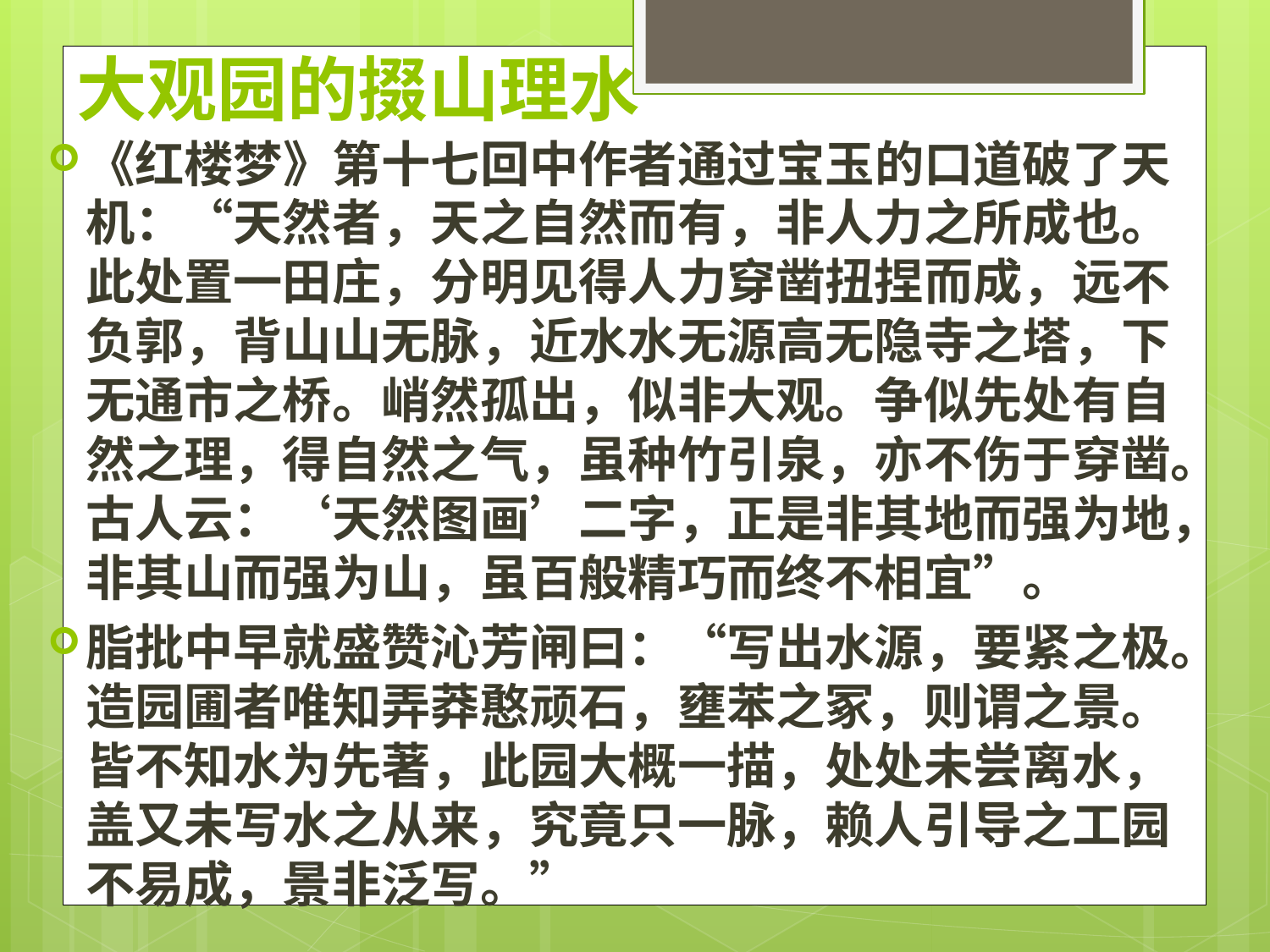

# 大观园的掇山理水
《红楼梦》第十七回中作者通过宝玉的口道破了天机：“天然者，天之自然而有，非人力之所成也。此处置一田庄，分明见得人力穿凿扭捏而成，远不负郭，背山山无脉，近水水无源高无隐寺之塔，下无通市之桥。峭然孤出，似非大观。争似先处有自然之理，得自然之气，虽种竹引泉，亦不伤于穿凿。古人云：‘天然图画’二字，正是非其地而强为地，非其山而强为山，虽百般精巧而终不相宜”。
脂批中早就盛赞沁芳闸曰：“写出水源，要紧之极。造园圃者唯知弄莽憨顽石，壅苯之冢，则谓之景。皆不知水为先著，此园大概一描，处处未尝离水，盖又未写水之从来，究竟只一脉，赖人引导之工园不易成，景非泛写。”